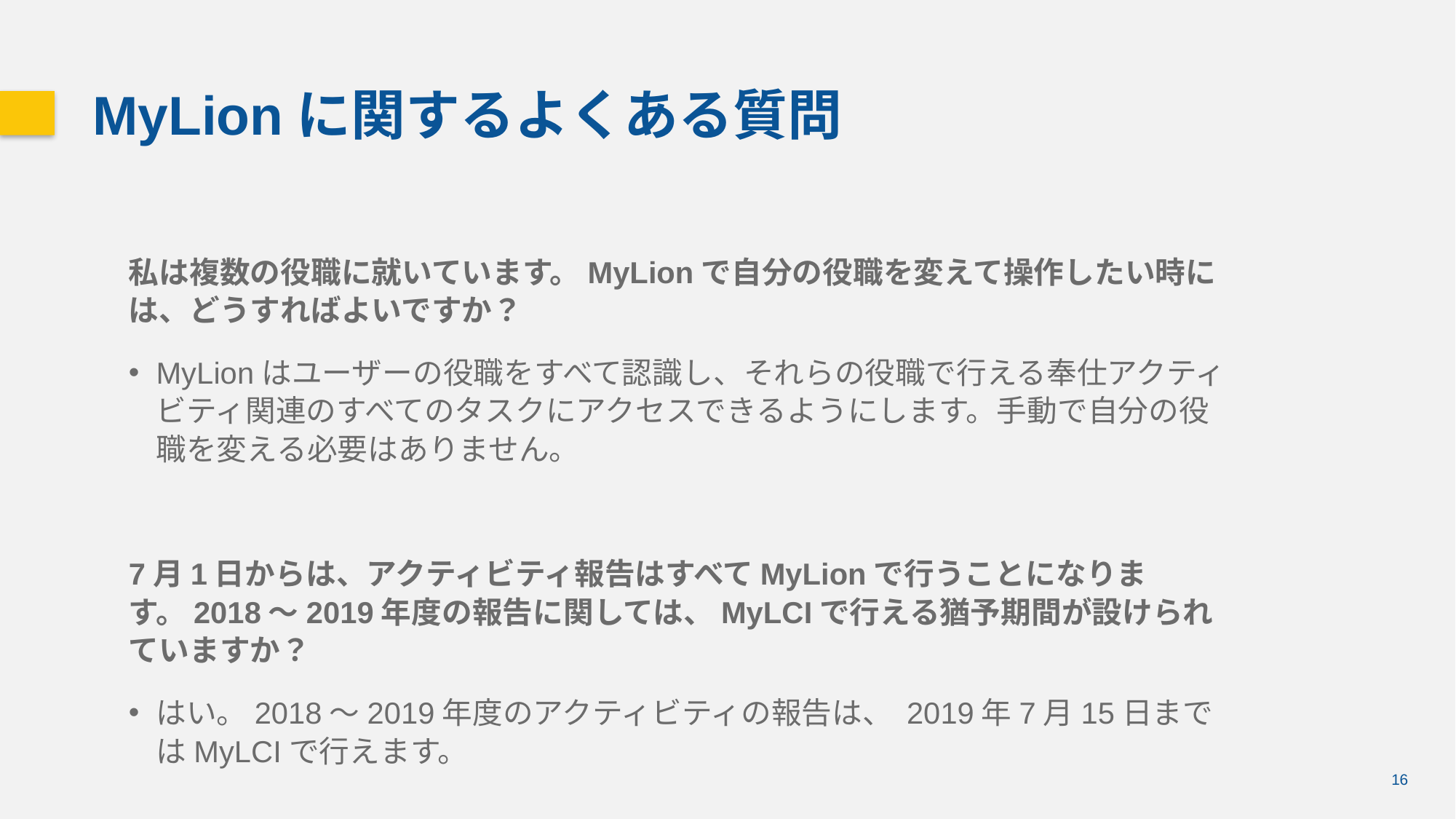

MyLionに関するよくある質問
私は複数の役職に就いています。MyLionで自分の役職を変えて操作したい時には、どうすればよいですか？
MyLionはユーザーの役職をすべて認識し、それらの役職で行える奉仕アクティビティ関連のすべてのタスクにアクセスできるようにします。手動で自分の役職を変える必要はありません。

7月1日からは、アクティビティ報告はすべてMyLionで行うことになります。2018～2019年度の報告に関しては、MyLCIで行える猶予期間が設けられていますか？
はい。2018～2019年度のアクティビティの報告は、 2019年7月15日まではMyLCIで行えます。